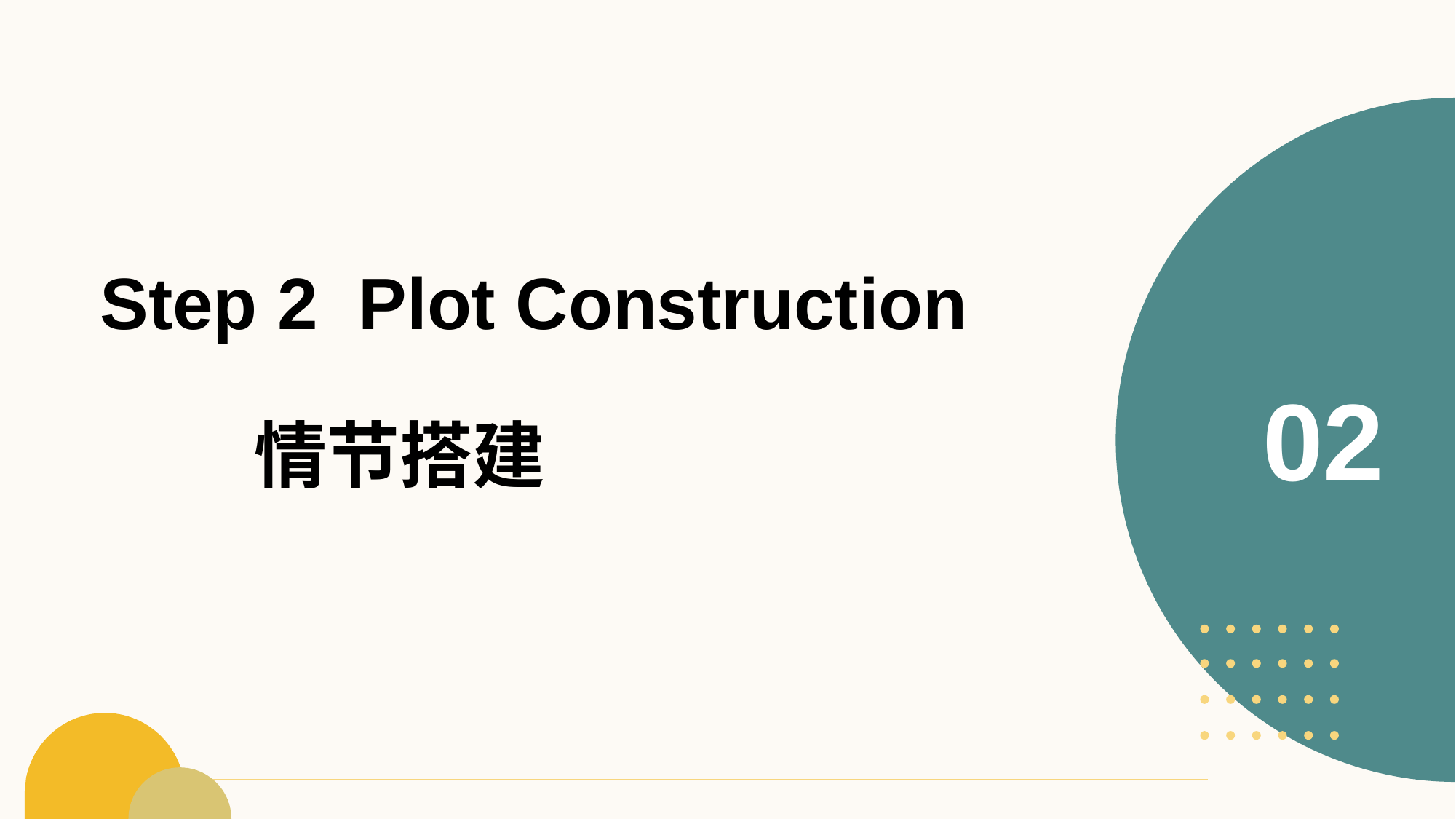

# Step 2  Plot Construction 情节搭建
02